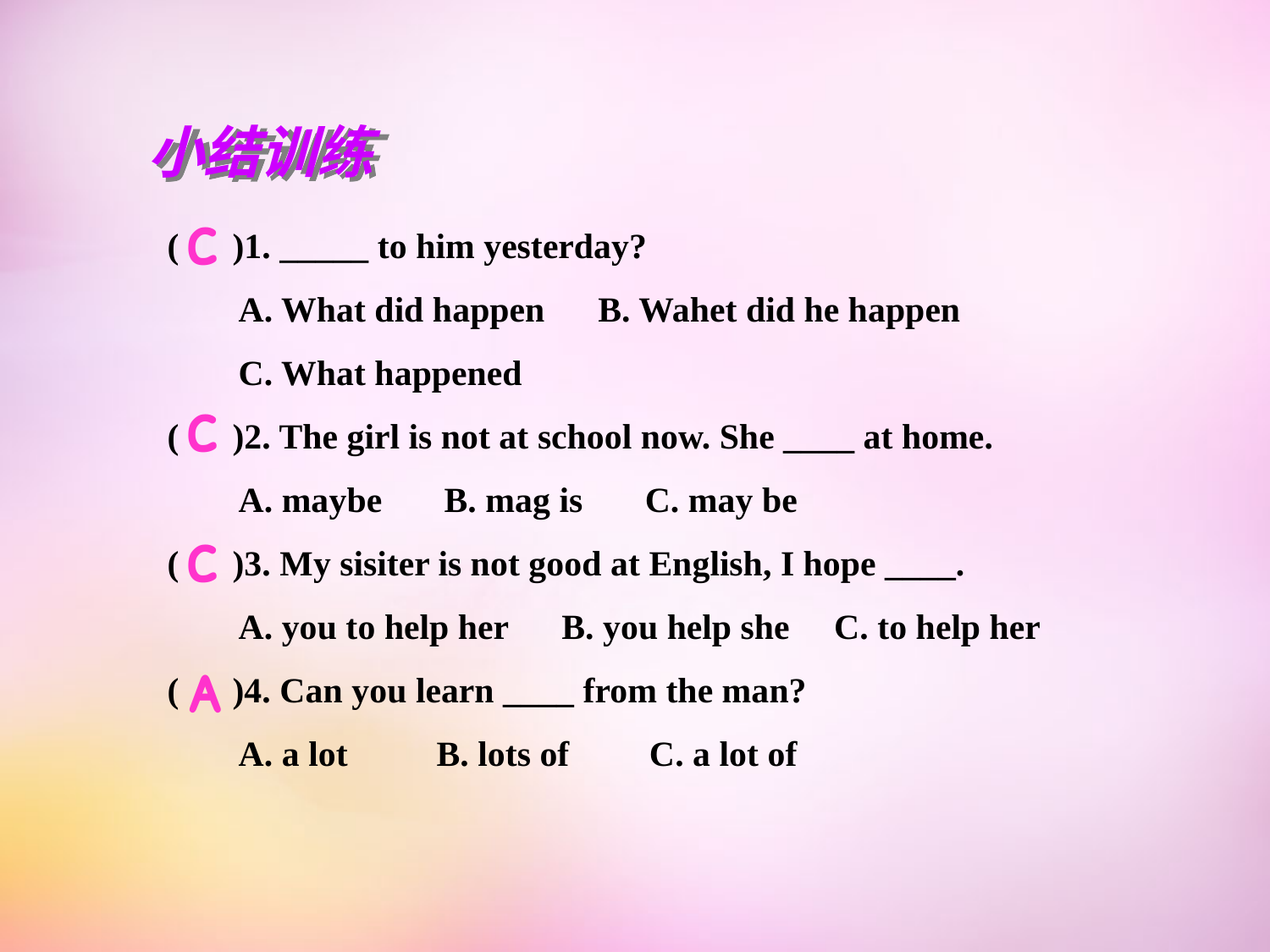

小结训练
(      )1. _____ to him yesterday?
        A. What did happen      B. Wahet did he happen
        C. What happened
(      )2. The girl is not at school now. She ____ at home.
        A. maybe       B. mag is       C. may be
(      )3. My sisiter is not good at English, I hope ____.
        A. you to help her      B. you help she     C. to help her
(      )4. Can you learn ____ from the man?
        A. a lot          B. lots of         C. a lot of
C
C
C
A